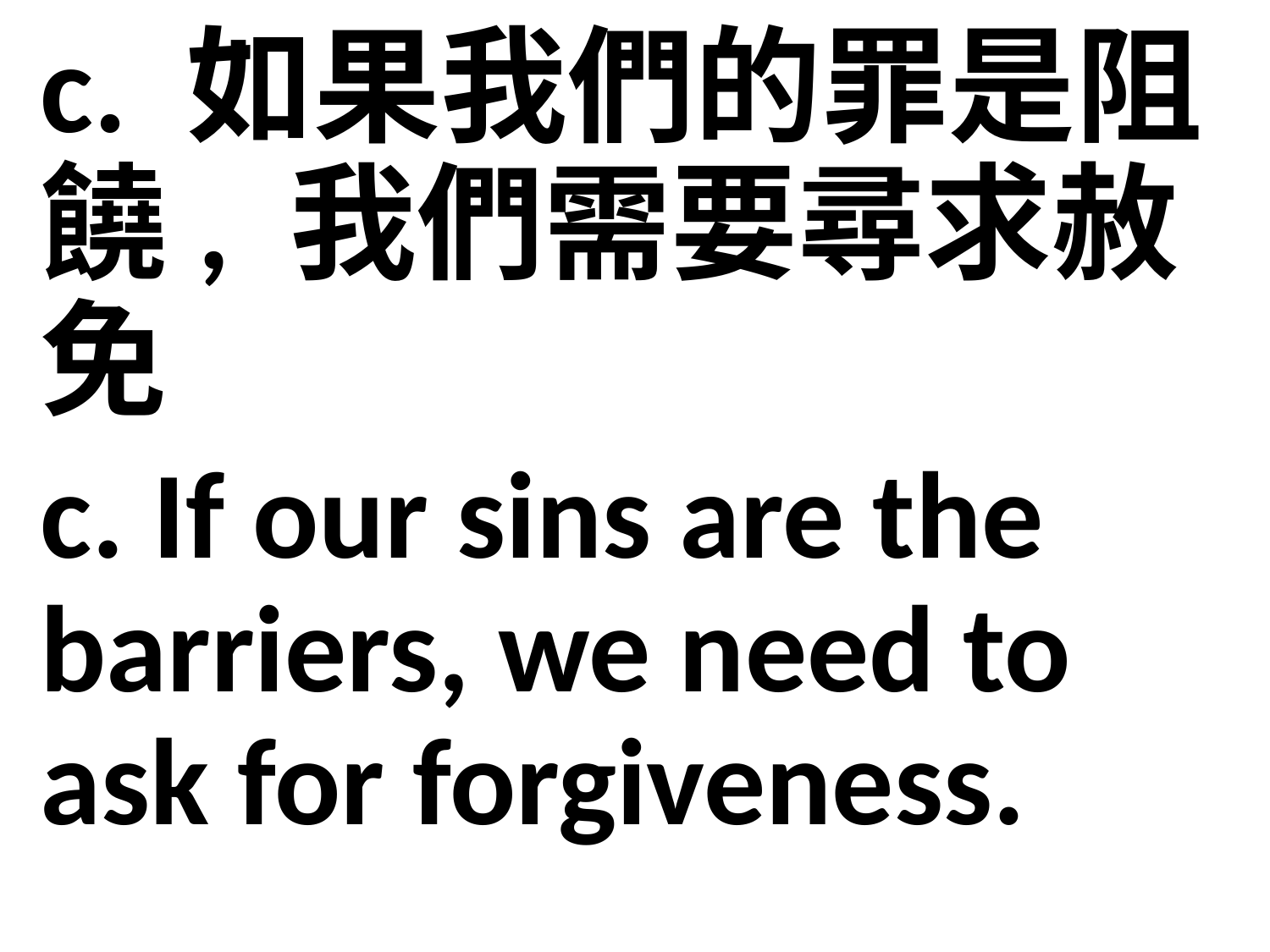

c. 如果我們的罪是阻饒, 我們需要尋求赦免
c. If our sins are the barriers, we need to ask for forgiveness.